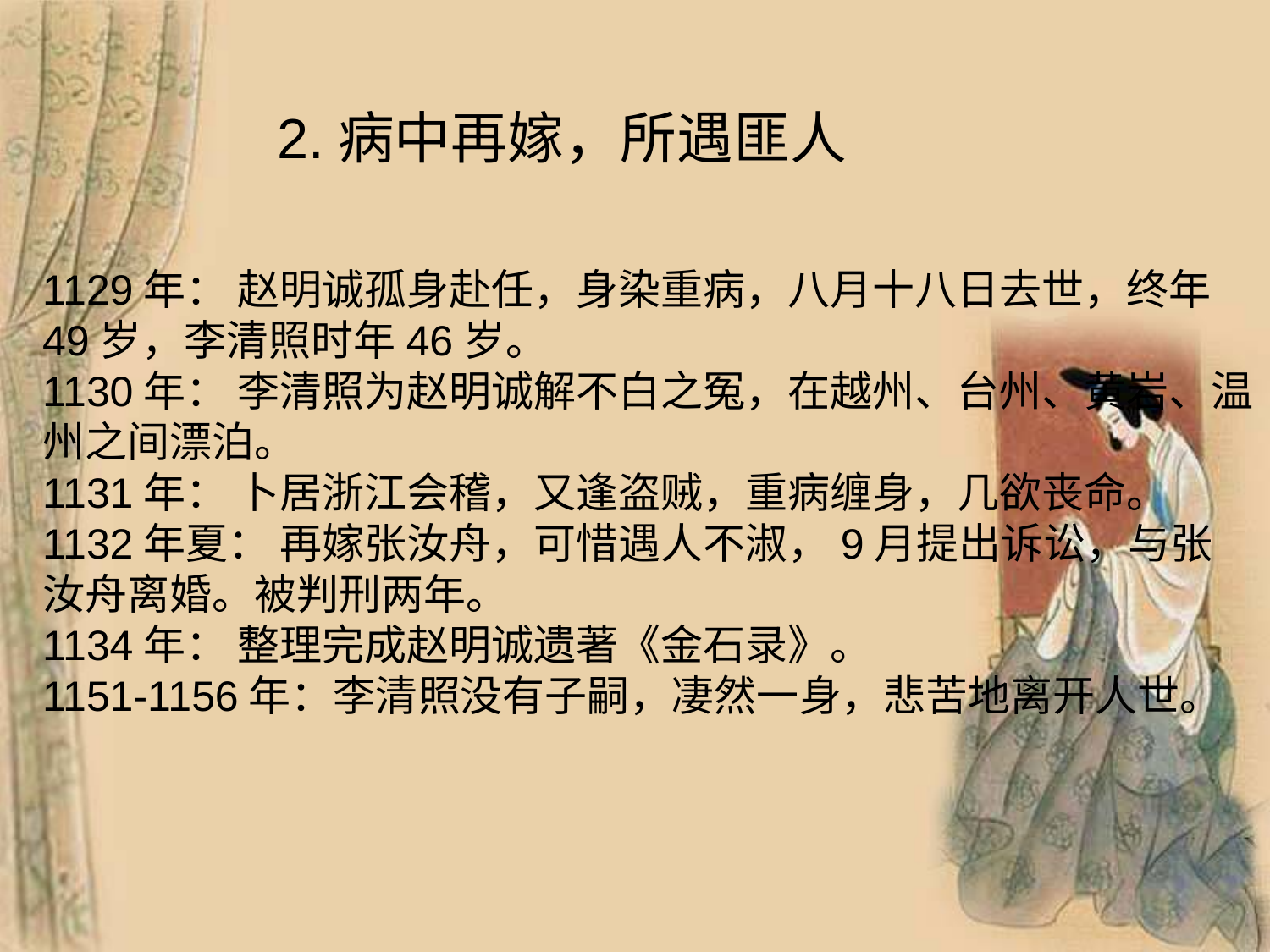

2.病中再嫁，所遇匪人

1129年： 赵明诚孤身赴任，身染重病，八月十八日去世，终年49岁，李清照时年46岁。
1130年： 李清照为赵明诚解不白之冤，在越州、台州、黄岩、温州之间漂泊。
1131年： 卜居浙江会稽，又逢盗贼，重病缠身，几欲丧命。
1132年夏： 再嫁张汝舟，可惜遇人不淑，9月提出诉讼，与张
汝舟离婚。被判刑两年。
1134年： 整理完成赵明诚遗著《金石录》。
1151-1156年：李清照没有子嗣，凄然一身，悲苦地离开人世。